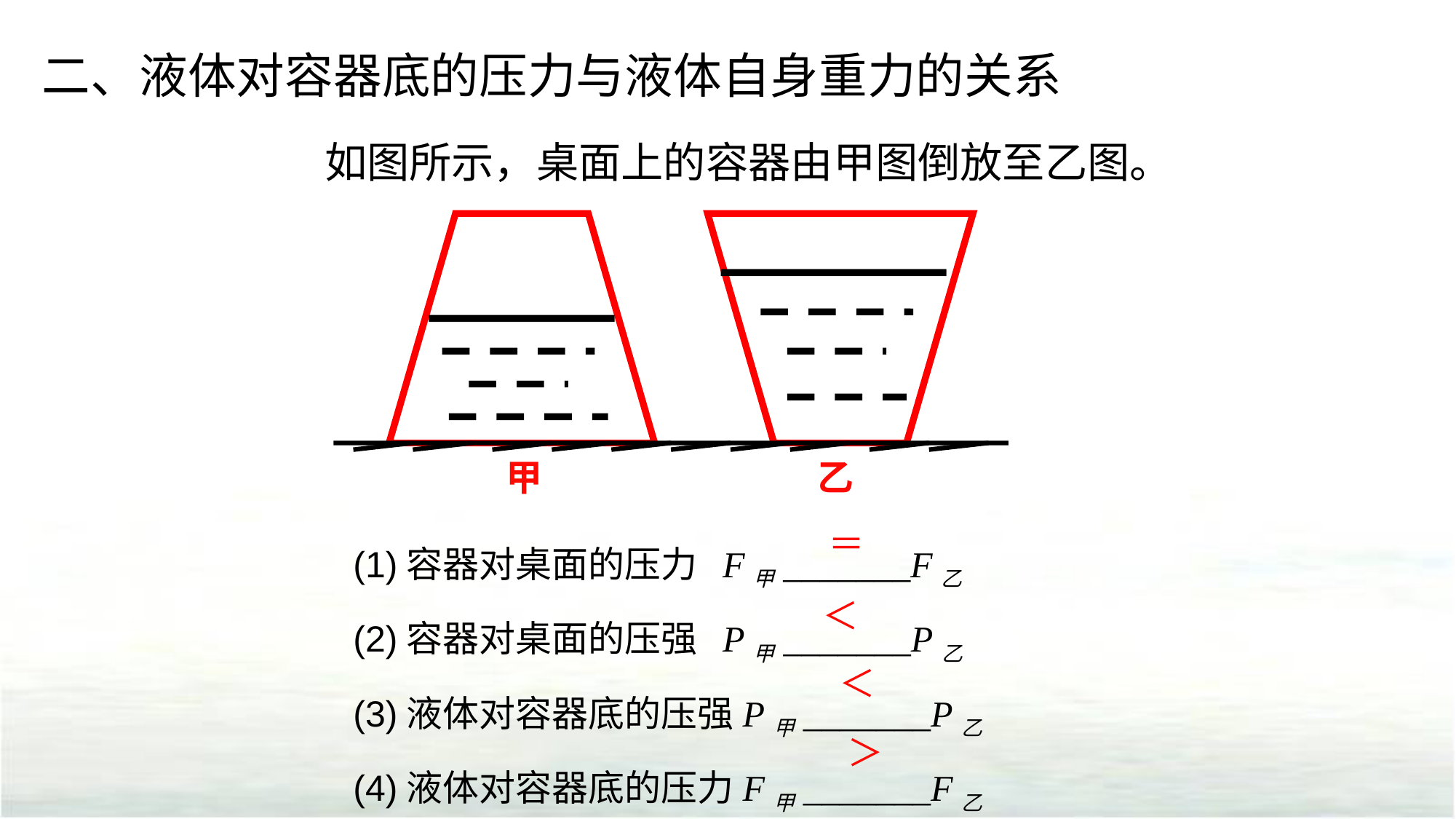

二、液体对容器底的压力与液体自身重力的关系
如图所示，桌面上的容器由甲图倒放至乙图。

甲
乙
(1)容器对桌面的压力  F甲_______F乙
(2)容器对桌面的压强  P甲_______P乙
(3)液体对容器底的压强P甲_______P乙
(4)液体对容器底的压力F甲_______F乙
＝
＜
＜
＞